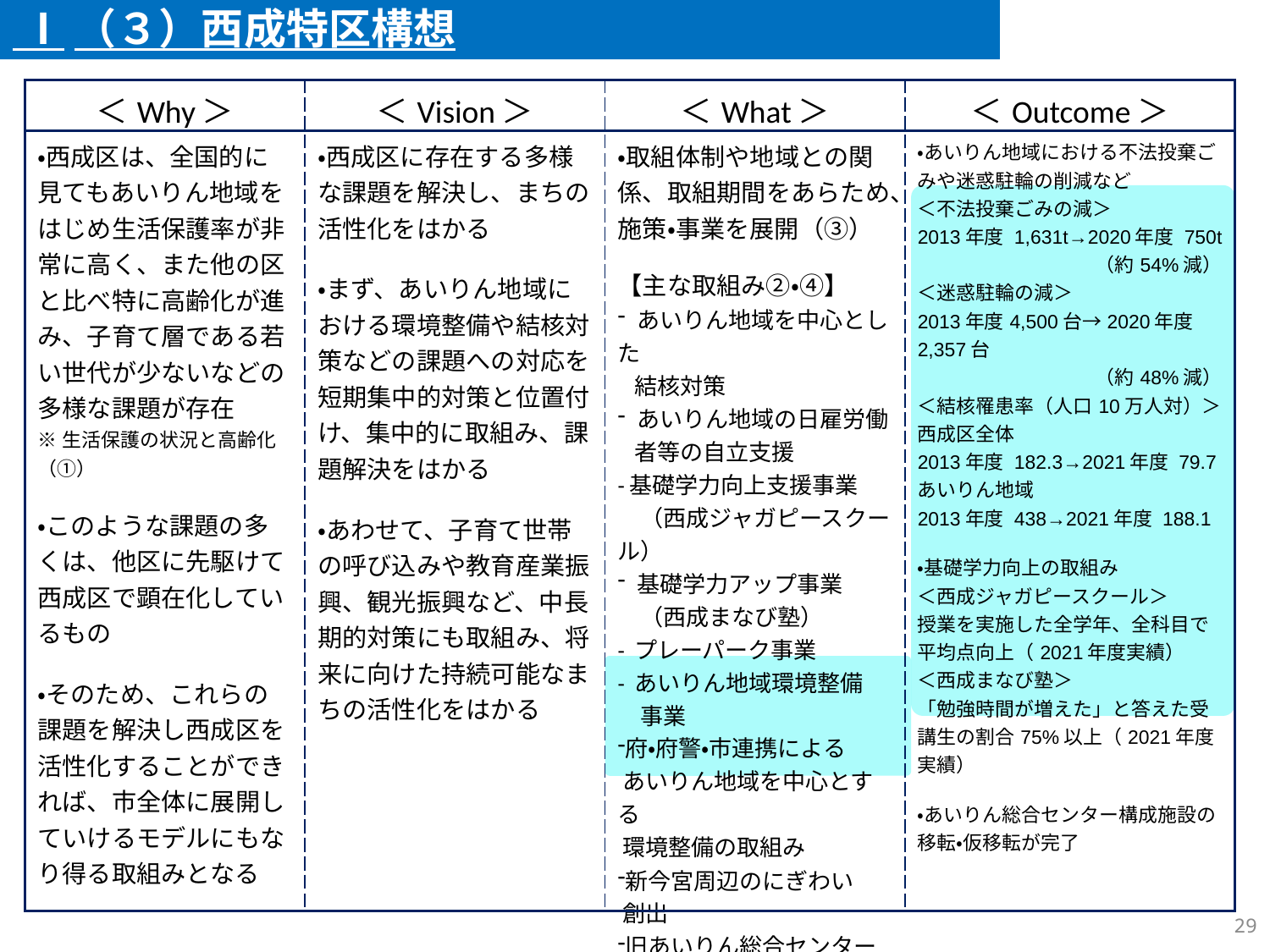

Ⅰ（３）西成特区構想
| ＜Why＞ | ＜Vision＞ | ＜What＞ | ＜Outcome＞ |
| --- | --- | --- | --- |
| ・西成区は、全国的に見てもあいりん地域をはじめ生活保護率が非常に高く、また他の区と比べ特に高齢化が進み、子育て層である若い世代が少ないなどの多様な課題が存在 ※生活保護の状況と高齢化（①） ・このような課題の多くは、他区に先駆けて西成区で顕在化しているもの ・そのため、これらの課題を解決し西成区を活性化することができれば、市全体に展開していけるモデルにもなり得る取組みとなる | ・西成区に存在する多様な課題を解決し、まちの活性化をはかる ・まず、あいりん地域における環境整備や結核対策などの課題への対応を短期集中的対策と位置付け、集中的に取組み、課題解決をはかる ・あわせて、子育て世帯の呼び込みや教育産業振興、観光振興など、中長期的対策にも取組み、将来に向けた持続可能なまちの活性化をはかる | ・取組体制や地域との関係、取組期間をあらため、施策・事業を展開（③） 【主な取組み②・④】 あいりん地域を中心とした 結核対策 あいりん地域の日雇労働 者等の自立支援 -基礎学力向上支援事業 　（西成ジャガピースクール） 基礎学力アップ事業 　（西成まなび塾） - プレーパーク事業 - あいりん地域環境整備 　事業 府・府警・市連携による あいりん地域を中心とする 環境整備の取組み 新今宮周辺のにぎわい 創出 旧あいりん総合センター 跡地等の利活用の検討 | ・あいりん地域における不法投棄ごみや迷惑駐輪の削減など ＜不法投棄ごみの減＞ 2013年度 1,631t→2020年度 750t （約54%減） ＜迷惑駐輪の減＞ 2013年度4,500台→2020年度2,357台 （約48%減） ＜結核罹患率（人口10万人対）＞ 西成区全体 2013年度 182.3→2021年度 79.7 あいりん地域 2013年度 438→2021年度 188.1 ・基礎学力向上の取組み ＜西成ジャガピースクール＞ 授業を実施した全学年、全科目で平均点向上（2021年度実績） ＜西成まなび塾＞ 「勉強時間が増えた」と答えた受講生の割合75%以上（2021年度実績） ・あいりん総合センター構成施設の移転・仮移転が完了 |

29